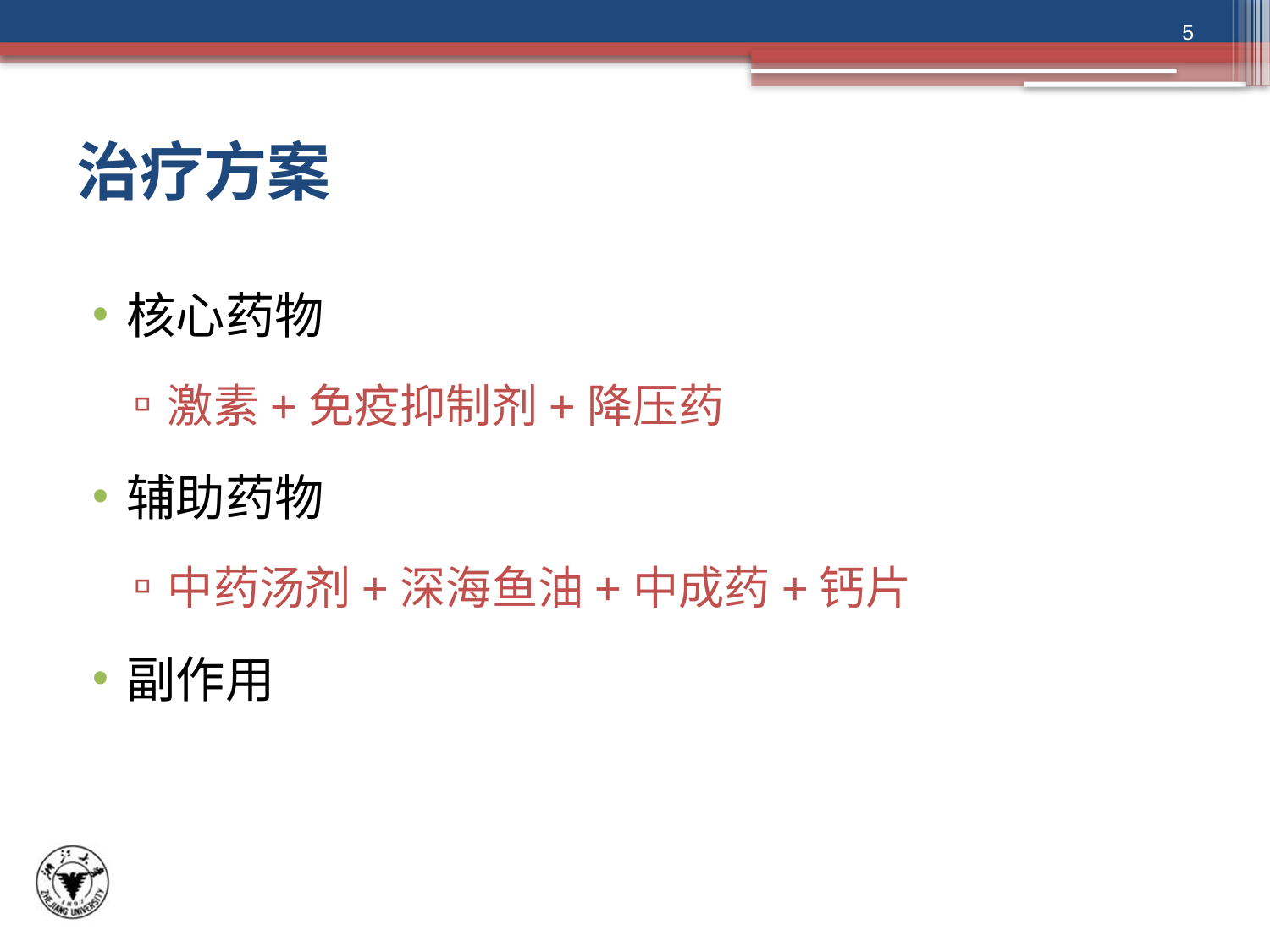

5
# 治疗方案
核心药物
激素+免疫抑制剂+降压药
辅助药物
中药汤剂+深海鱼油+中成药+钙片
副作用